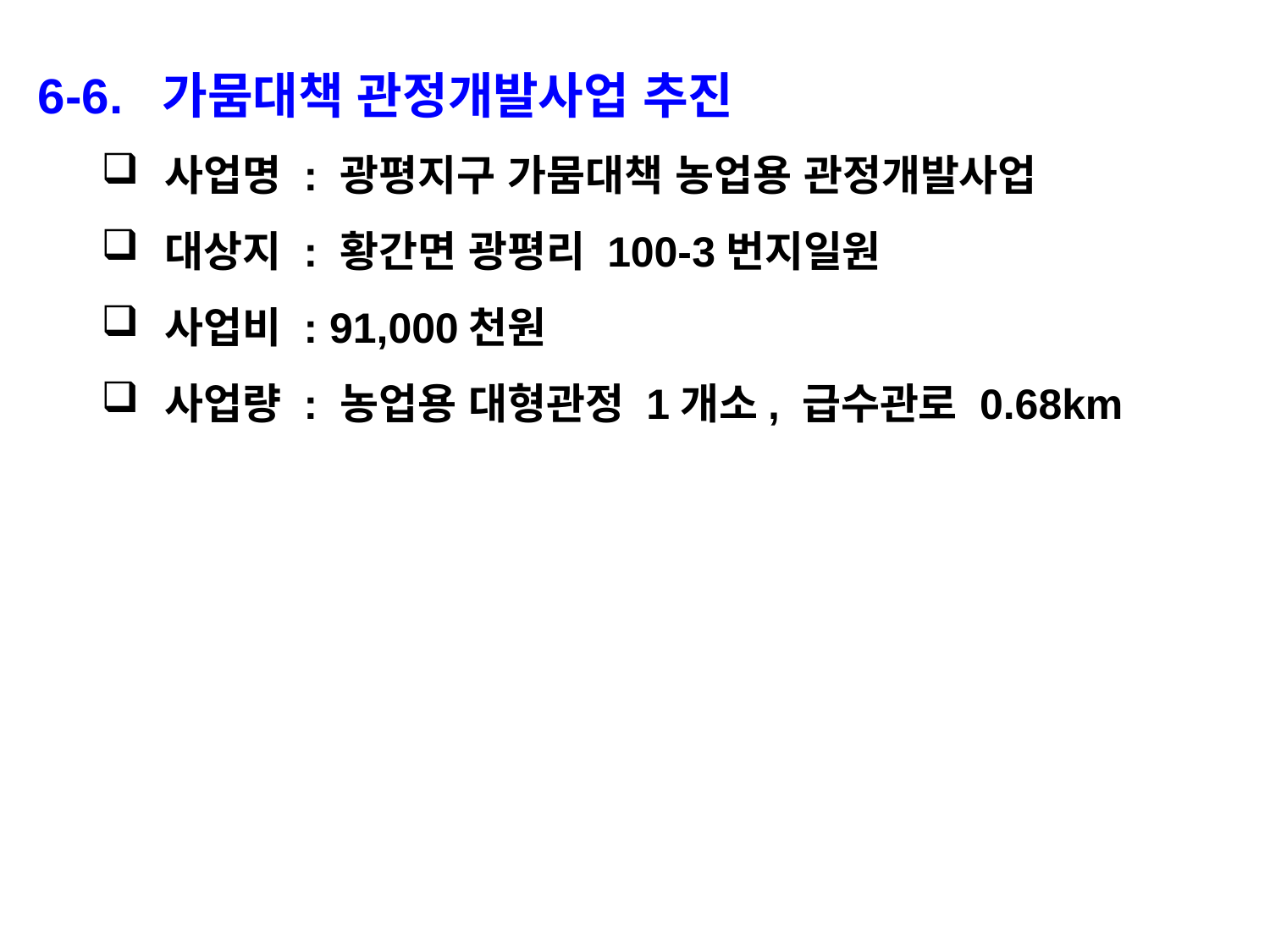

6-6.  가뭄대책 관정개발사업 추진
사업명 : 광평지구 가뭄대책 농업용 관정개발사업
대상지 : 황간면 광평리 100-3번지일원
사업비 : 91,000천원
사업량 : 농업용 대형관정 1개소, 급수관로 0.68km